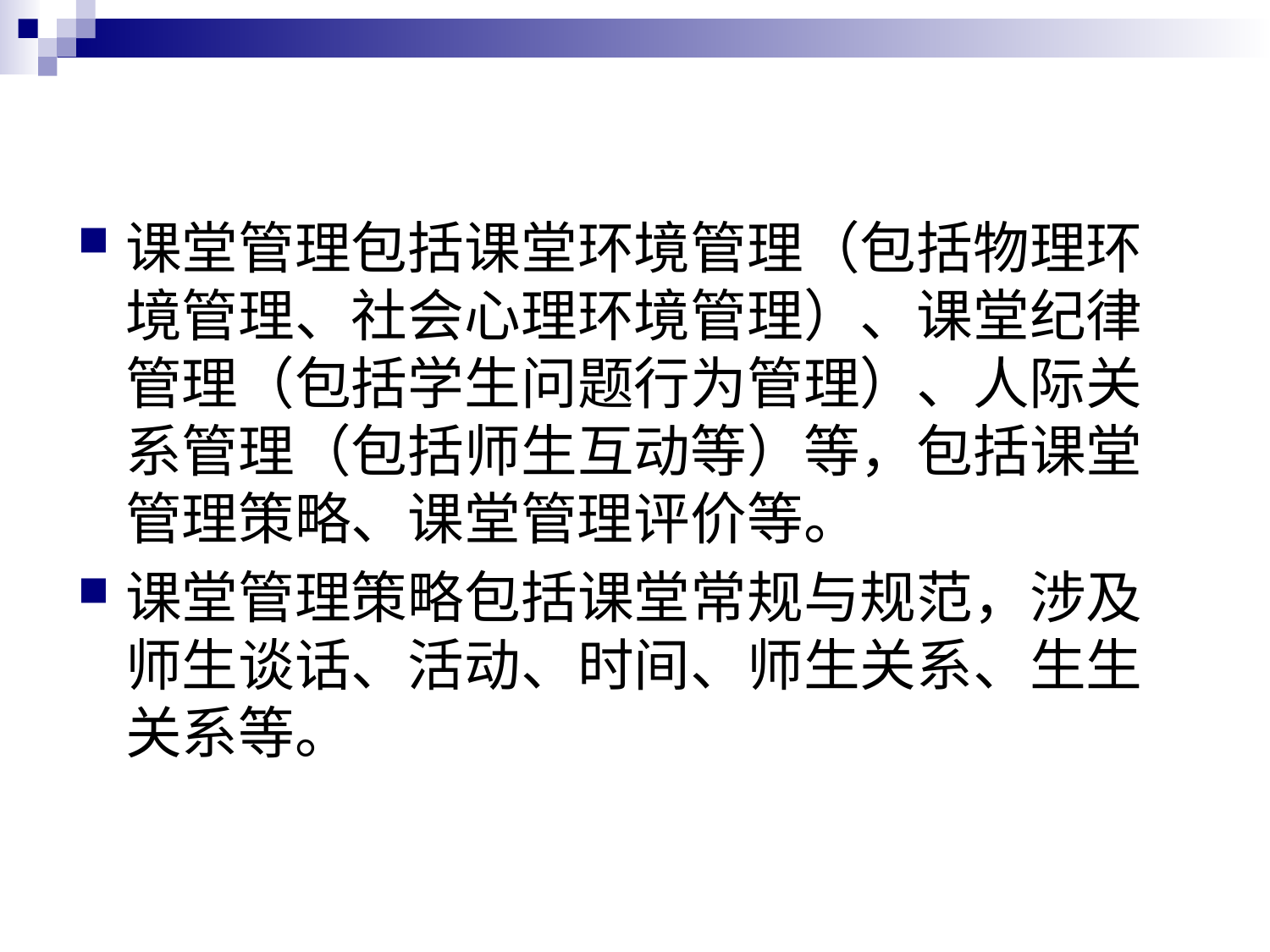

课堂管理包括课堂环境管理（包括物理环境管理、社会心理环境管理）、课堂纪律管理（包括学生问题行为管理）、人际关系管理（包括师生互动等）等，包括课堂管理策略、课堂管理评价等。
课堂管理策略包括课堂常规与规范，涉及师生谈话、活动、时间、师生关系、生生关系等。